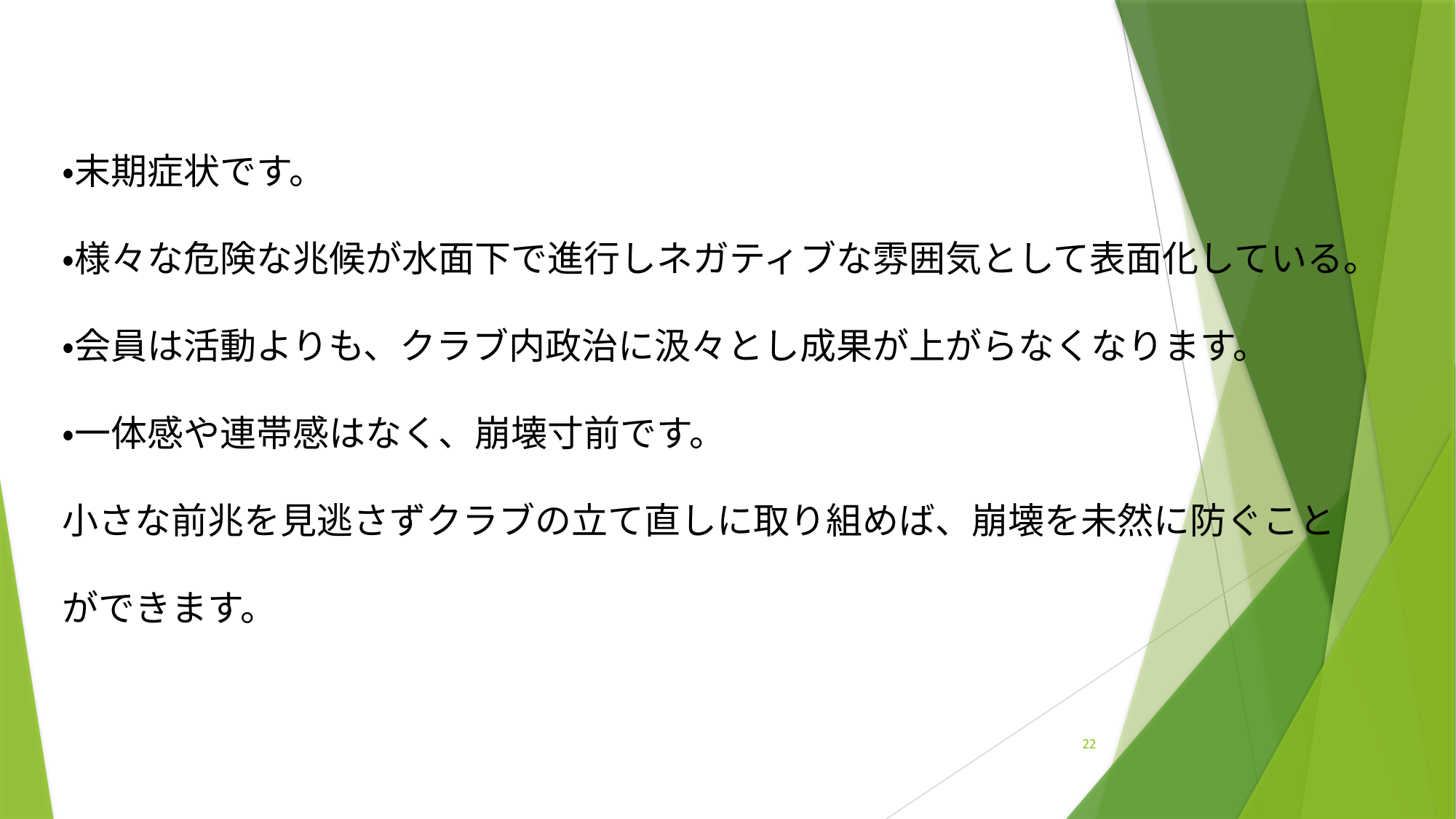

・末期症状です。

・様々な危険な兆候が水面下で進行しネガティブな雰囲気として表面化している。

・会員は活動よりも、クラブ内政治に汲々とし成果が上がらなくなります。

・一体感や連帯感はなく、崩壊寸前です。

小さな前兆を見逃さずクラブの立て直しに取り組めば、崩壊を未然に防ぐこと

ができます。
22